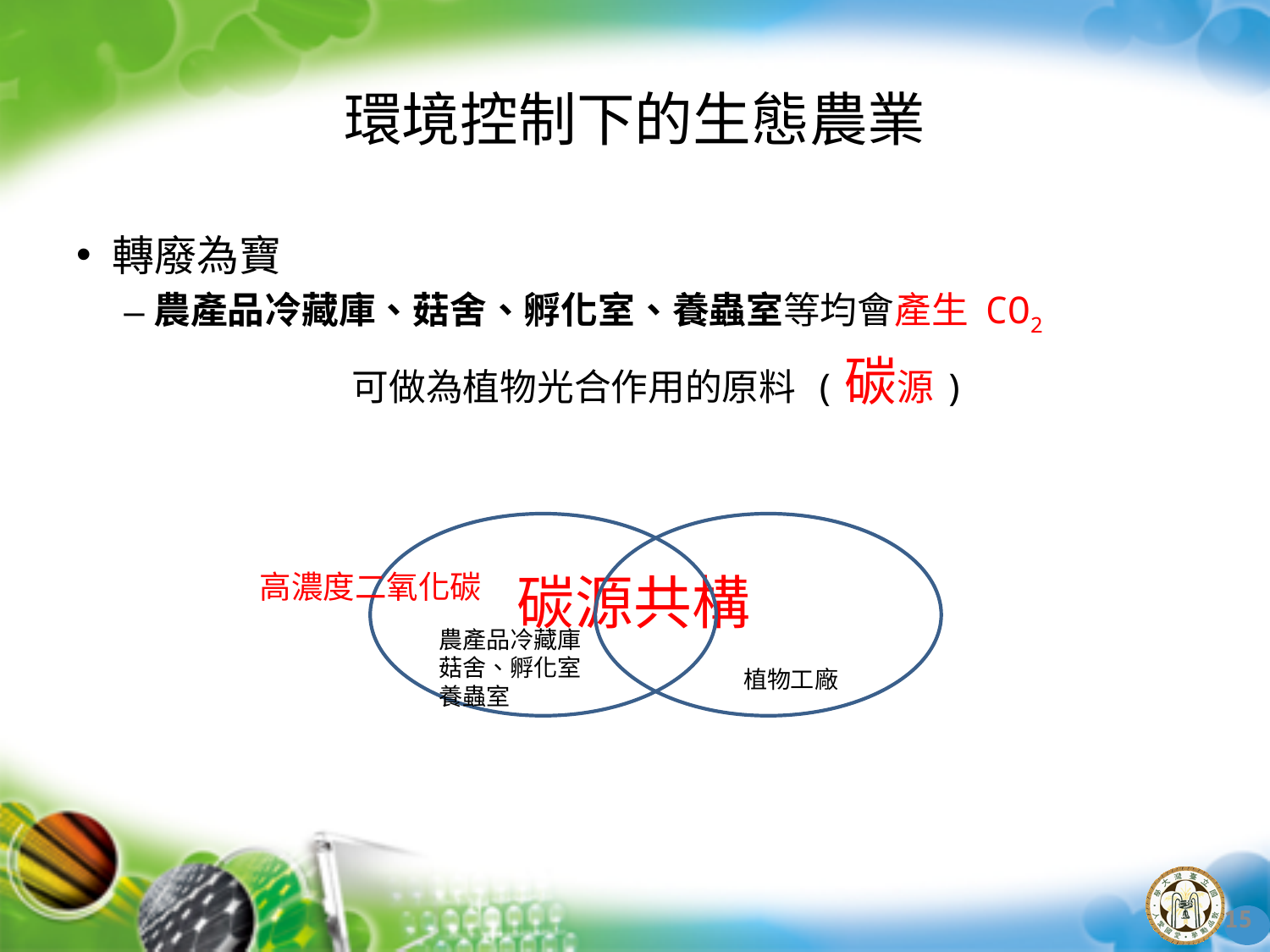

# 環境控制下的生態農業
轉廢為寶
農產品冷藏庫、菇舍、孵化室、養蟲室等均會產生 CO2
可做為植物光合作用的原料 (碳源)

碳源共構
高濃度二氧化碳
農產品冷藏庫
菇舍、孵化室
養蟲室
植物工廠
15